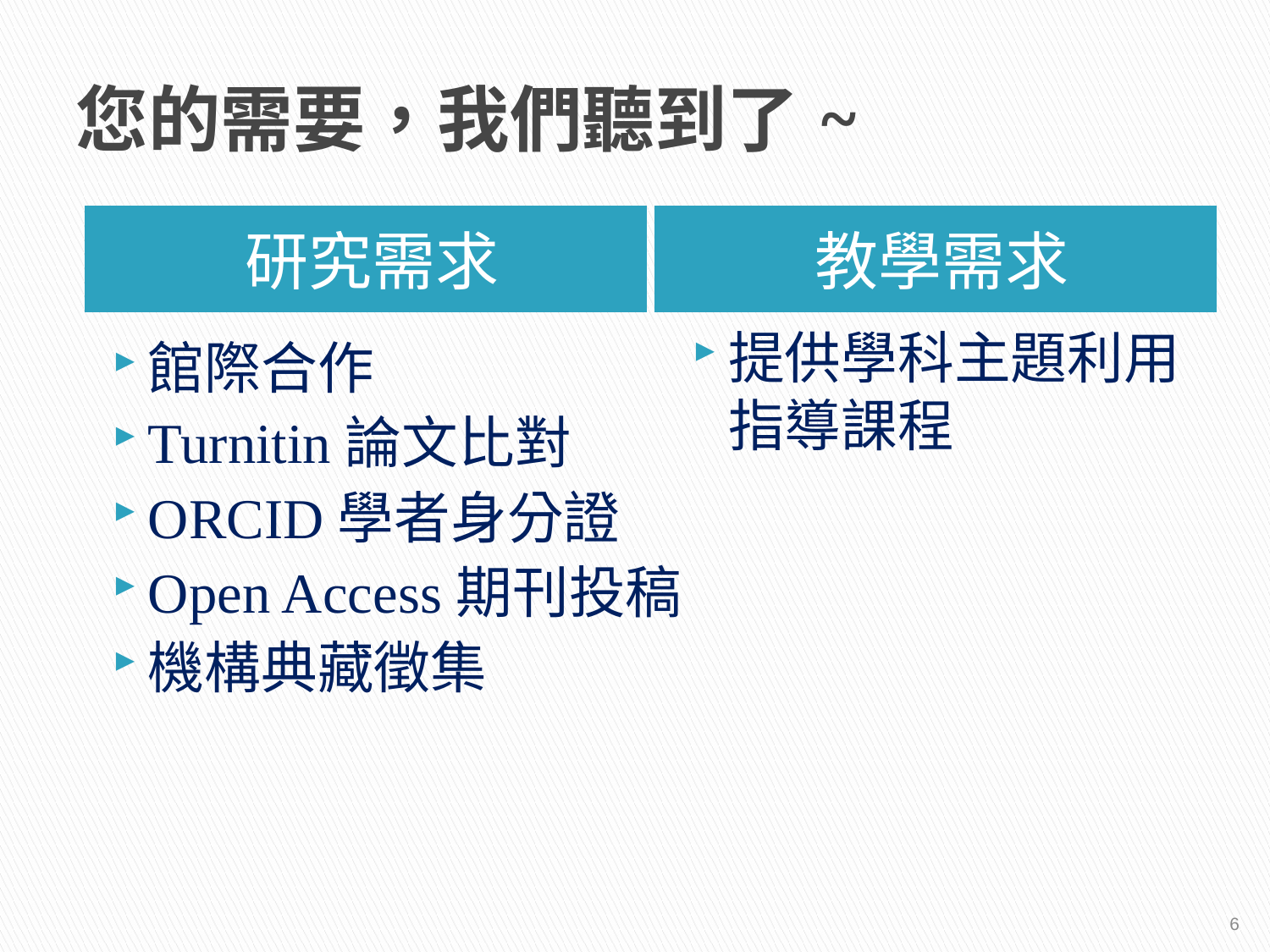

# 您的需要，我們聽到了~
研究需求
教學需求
提供學科主題利用指導課程

館際合作
Turnitin論文比對
ORCID學者身分證
Open Access期刊投稿
機構典藏徵集
6